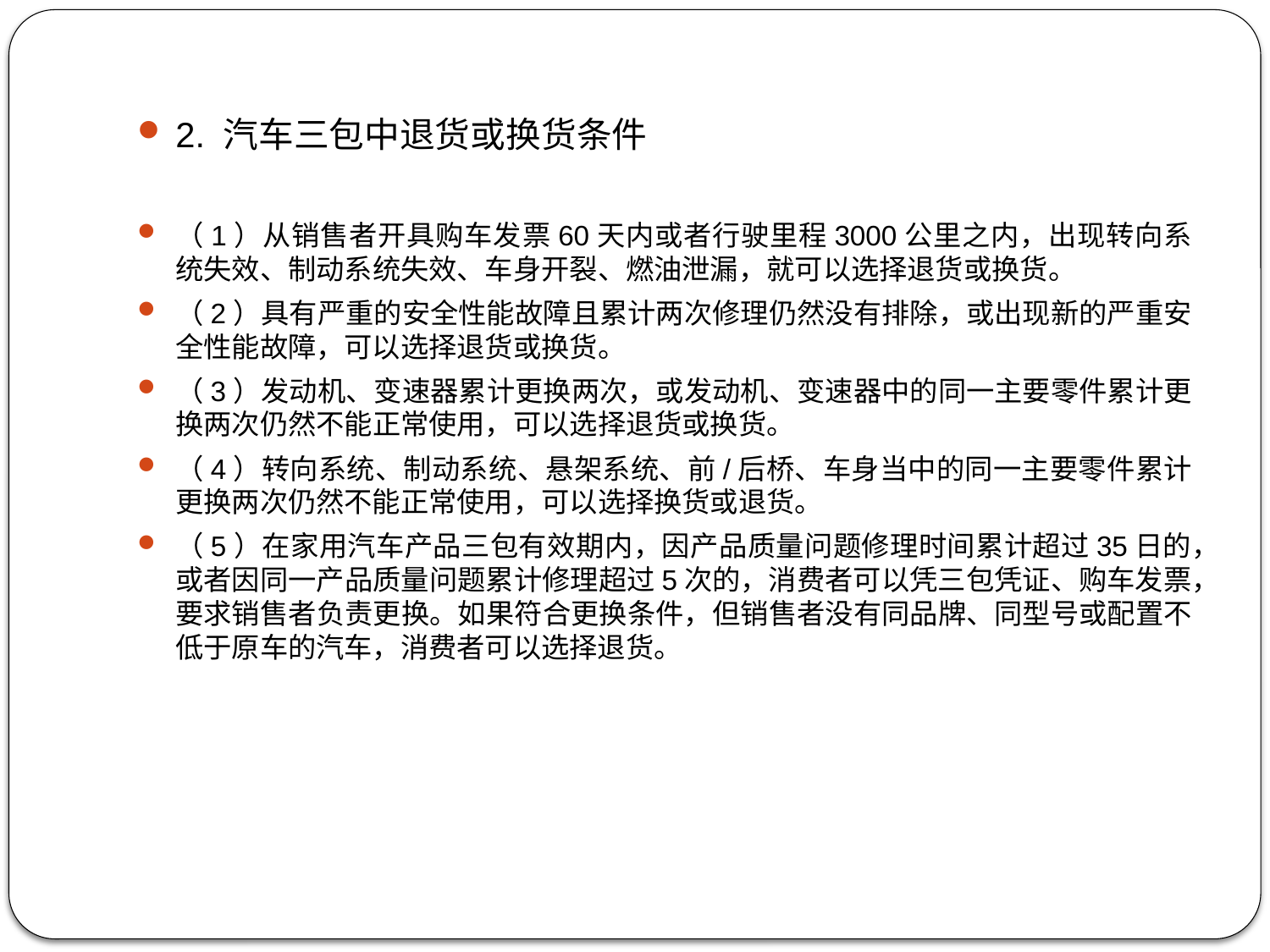

2. 汽车三包中退货或换货条件

（1）从销售者开具购车发票60天内或者行驶里程3000公里之内，出现转向系统失效、制动系统失效、车身开裂、燃油泄漏，就可以选择退货或换货。
（2）具有严重的安全性能故障且累计两次修理仍然没有排除，或出现新的严重安全性能故障，可以选择退货或换货。
（3）发动机、变速器累计更换两次，或发动机、变速器中的同一主要零件累计更换两次仍然不能正常使用，可以选择退货或换货。
（4）转向系统、制动系统、悬架系统、前/后桥、车身当中的同一主要零件累计更换两次仍然不能正常使用，可以选择换货或退货。
（5）在家用汽车产品三包有效期内，因产品质量问题修理时间累计超过35日的，或者因同一产品质量问题累计修理超过5次的，消费者可以凭三包凭证、购车发票，要求销售者负责更换。如果符合更换条件，但销售者没有同品牌、同型号或配置不低于原车的汽车，消费者可以选择退货。